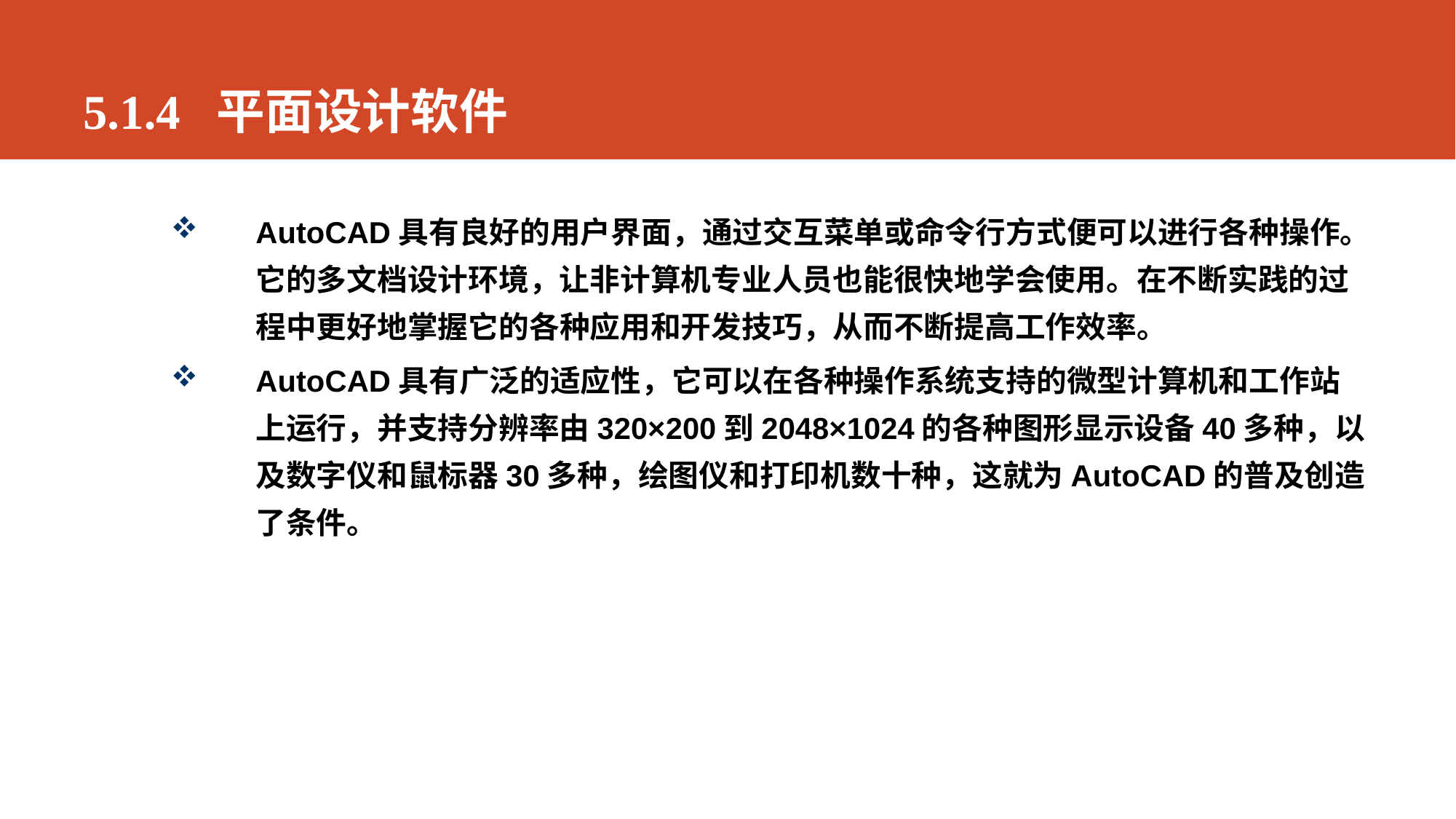

# 5.1.4  平面设计软件
AutoCAD具有良好的用户界面，通过交互菜单或命令行方式便可以进行各种操作。它的多文档设计环境，让非计算机专业人员也能很快地学会使用。在不断实践的过程中更好地掌握它的各种应用和开发技巧，从而不断提高工作效率。
AutoCAD具有广泛的适应性，它可以在各种操作系统支持的微型计算机和工作站上运行，并支持分辨率由320×200到2048×1024的各种图形显示设备40多种，以及数字仪和鼠标器30多种，绘图仪和打印机数十种，这就为AutoCAD的普及创造了条件。